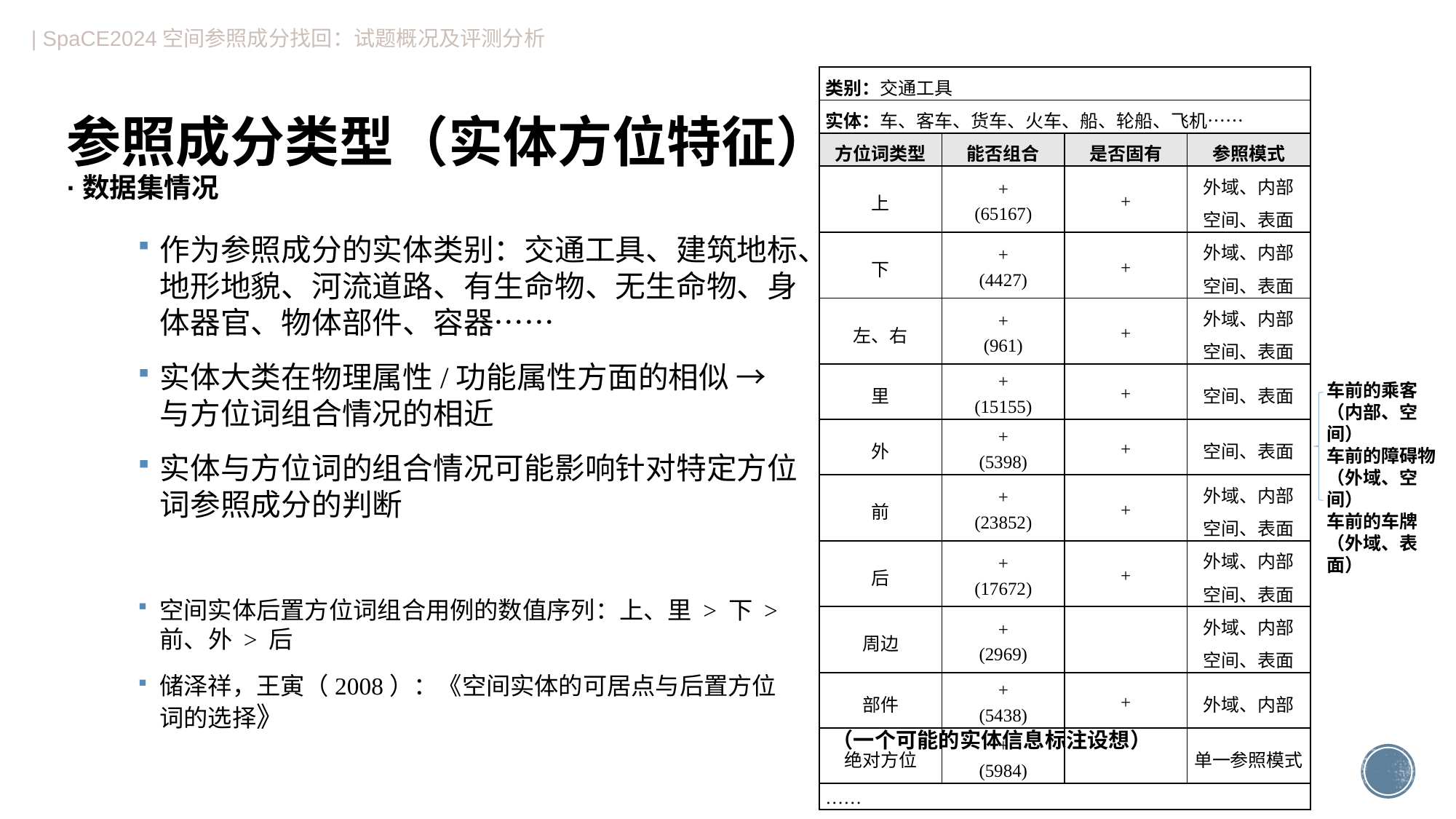

| SpaCE2024空间参照成分找回：试题概况及评测分析
# 参照成分类型（实体方位特征） ·数据集情况
| 类别：交通工具 |  |  |  |
| --- | --- | --- | --- |
| 实体：车、客车、货车、火车、船、轮船、飞机…… |  |  |  |
| 方位词类型 | 能否组合 | 是否固有 | 参照模式 |
| 上 | + (65167) | + | 外域、内部 空间、表面 |
| 下 | + (4427) | + | 外域、内部 空间、表面 |
| 左、右 | + (961) | + | 外域、内部 空间、表面 |
| 里 | + (15155) | + | 空间、表面 |
| 外 | + (5398) | + | 空间、表面 |
| 前 | + (23852) | + | 外域、内部 空间、表面 |
| 后 | + (17672) | + | 外域、内部 空间、表面 |
| 周边 | + (2969) |  | 外域、内部 空间、表面 |
| 部件 | + (5438) | + | 外域、内部 |
| 绝对方位 | + (5984) |  | 单一参照模式 |
| …… |  |  |  |
作为参照成分的实体类别：交通工具、建筑地标、地形地貌、河流道路、有生命物、无生命物、身体器官、物体部件、容器……
实体大类在物理属性/功能属性方面的相似 → 与方位词组合情况的相近
实体与方位词的组合情况可能影响针对特定方位词参照成分的判断

空间实体后置方位词组合用例的数值序列：上、里 > 下 > 前、外 > 后
储泽祥，王寅（2008）：《空间实体的可居点与后置方位词的选择》
车前的乘客
（内部、空间）
车前的障碍物
（外域、空间）
车前的车牌
（外域、表面）

（一个可能的实体信息标注设想）